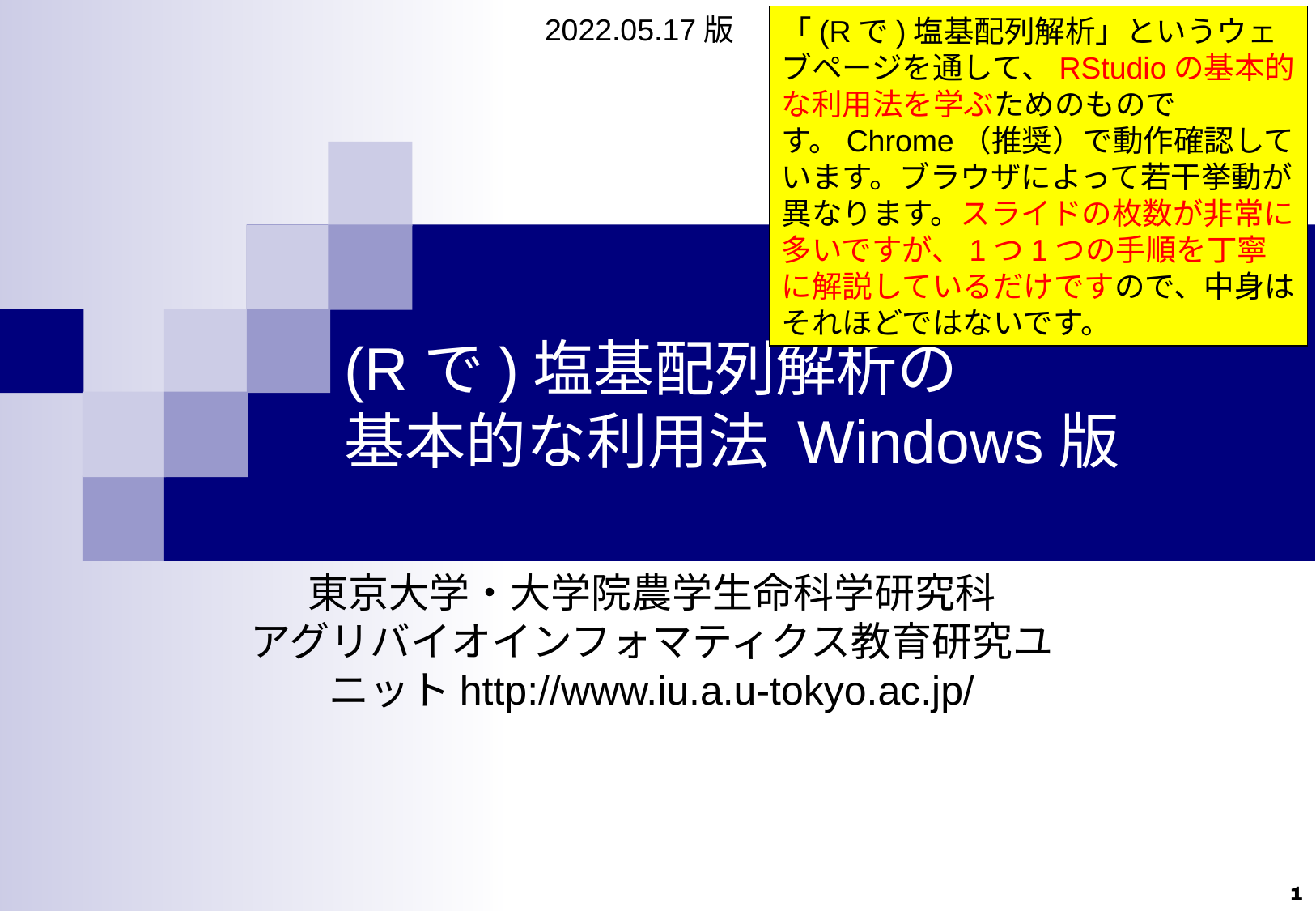

2022.05.17版
「(Rで)塩基配列解析」というウェブページを通して、RStudioの基本的な利用法を学ぶためのものです。Chrome（推奨）で動作確認しています。ブラウザによって若干挙動が異なります。スライドの枚数が非常に多いですが、1つ1つの手順を丁寧に解説しているだけですので、中身はそれほどではないです。
# (Rで)塩基配列解析の 基本的な利用法 Windows版
東京大学・大学院農学生命科学研究科
アグリバイオインフォマティクス教育研究ユニットhttp://www.iu.a.u-tokyo.ac.jp/
1